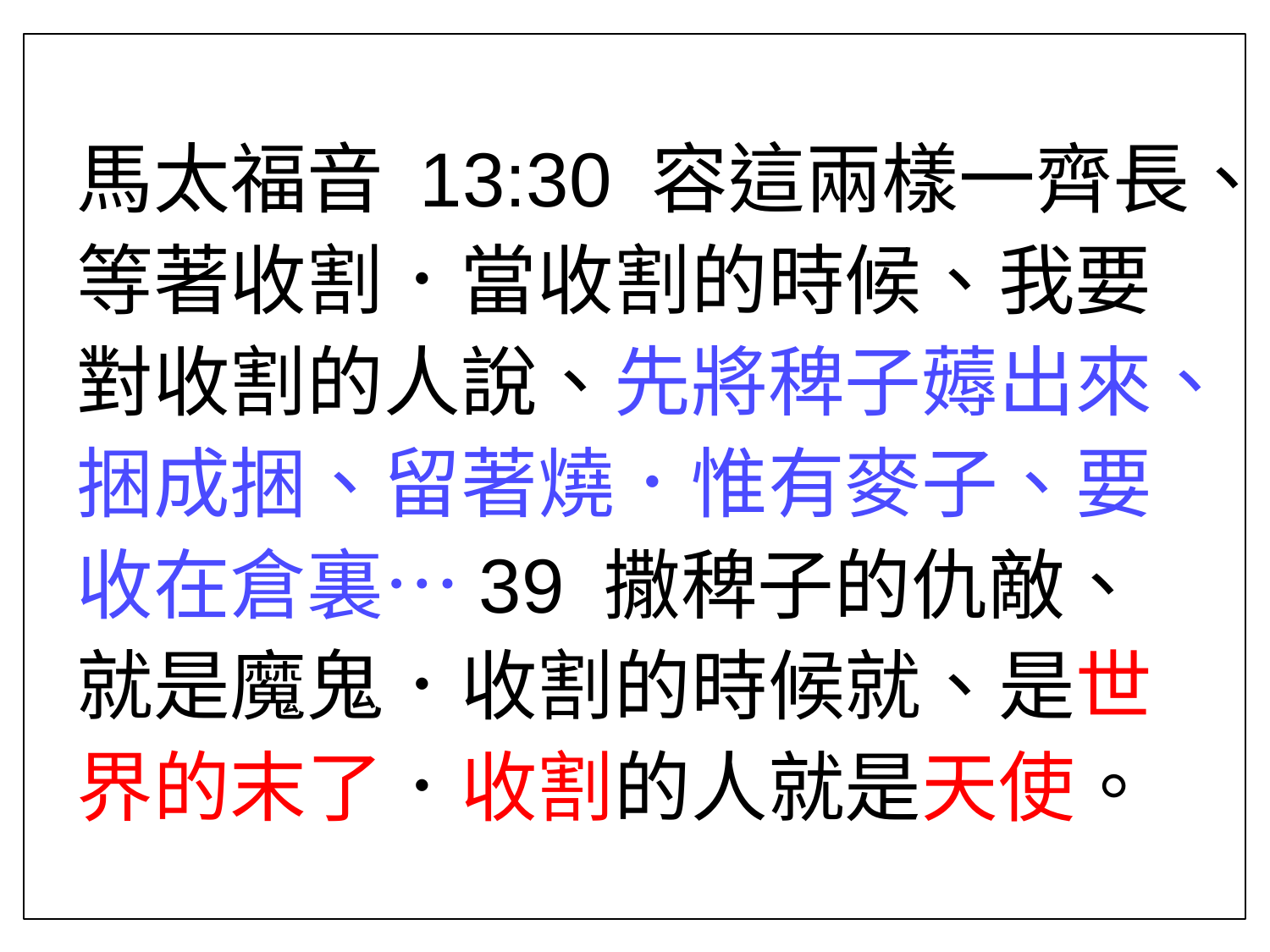

馬太福音 13:30 容這兩樣一齊長、等著收割．當收割的時候、我要對收割的人說、先將稗子薅出來、捆成捆、留著燒．惟有麥子、要收在倉裏…39 撒稗子的仇敵、就是魔鬼．收割的時候就、是世界的末了．收割的人就是天使。